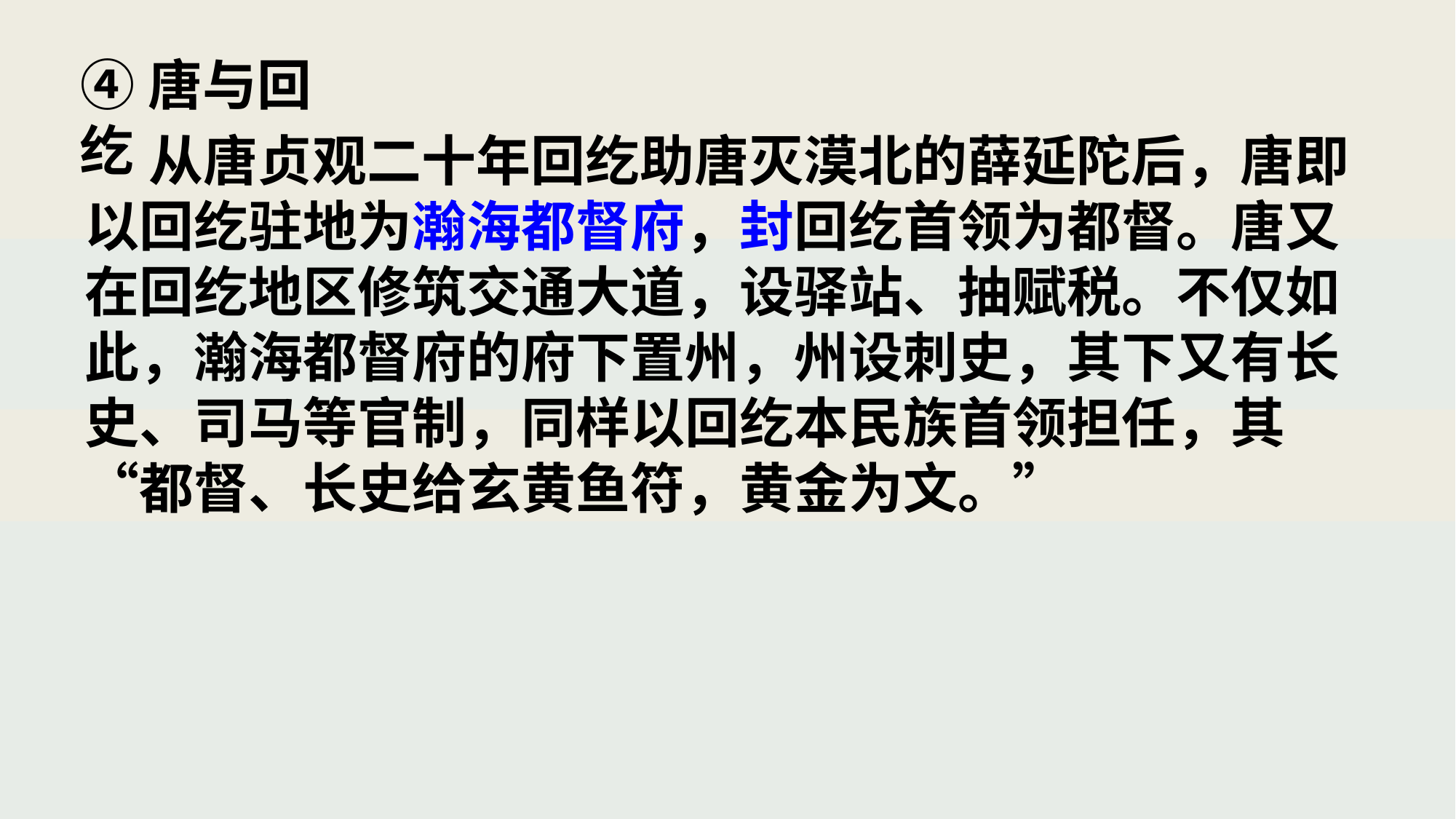

④唐与回纥
    从唐贞观二十年回纥助唐灭漠北的薛延陀后，唐即以回纥驻地为瀚海都督府，封回纥首领为都督。唐又在回纥地区修筑交通大道，设驿站、抽赋税。不仅如此，瀚海都督府的府下置州，州设刺史，其下又有长史、司马等官制，同样以回纥本民族首领担任，其“都督、长史给玄黄鱼符，黄金为文。”